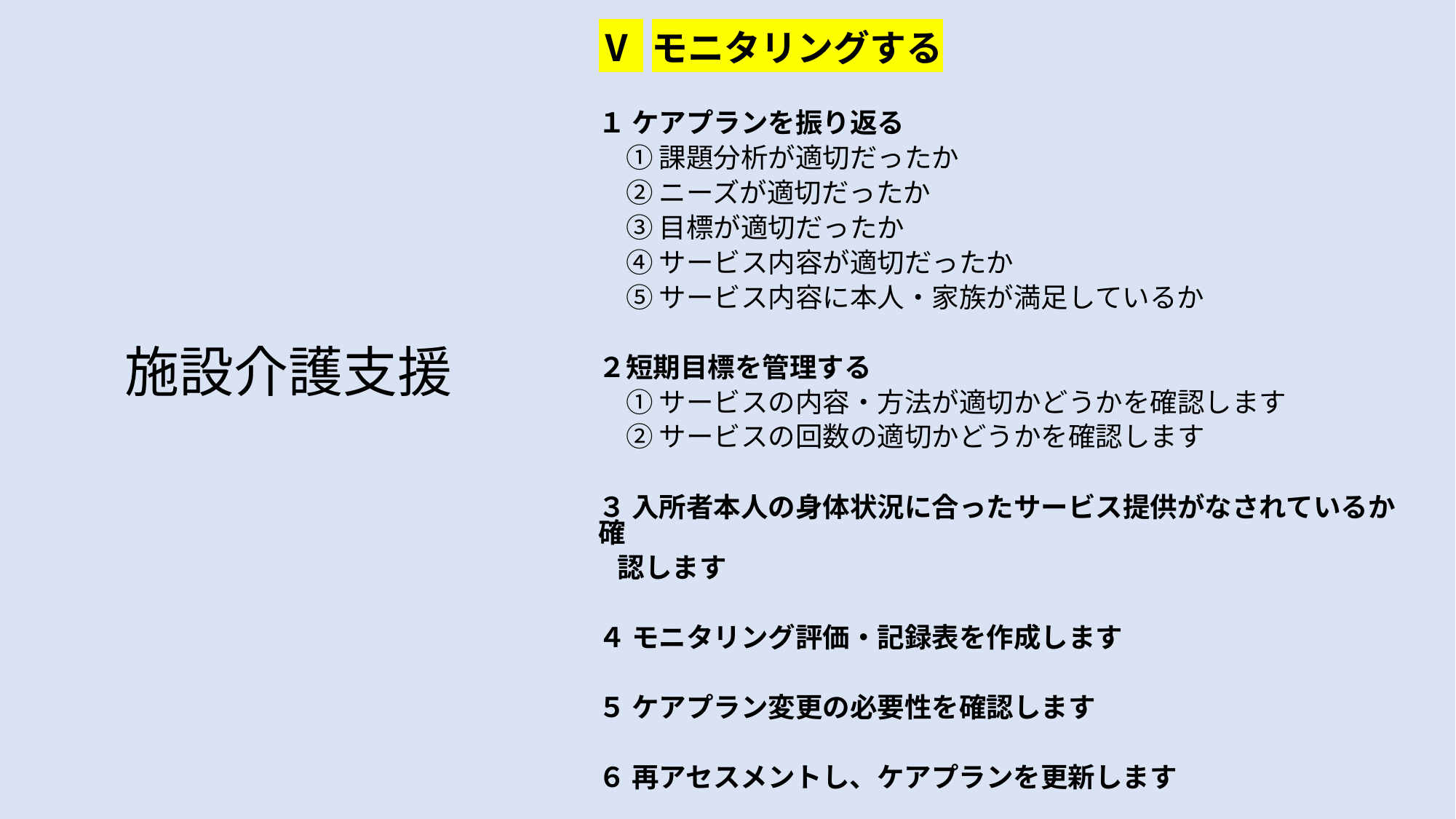

Ⅴ モニタリングする

１ ケアプランを振り返る
　① 課題分析が適切だったか
　② ニーズが適切だったか
　③ 目標が適切だったか
　④ サービス内容が適切だったか
　⑤ サービス内容に本人・家族が満足しているか

２短期目標を管理する
　① サービスの内容・方法が適切かどうかを確認します
　② サービスの回数の適切かどうかを確認します

３ 入所者本人の身体状況に合ったサービス提供がなされているか確
  認します

４ モニタリング評価・記録表を作成します

５ ケアプラン変更の必要性を確認します

６ 再アセスメントし、ケアプランを更新します
施設介護支援